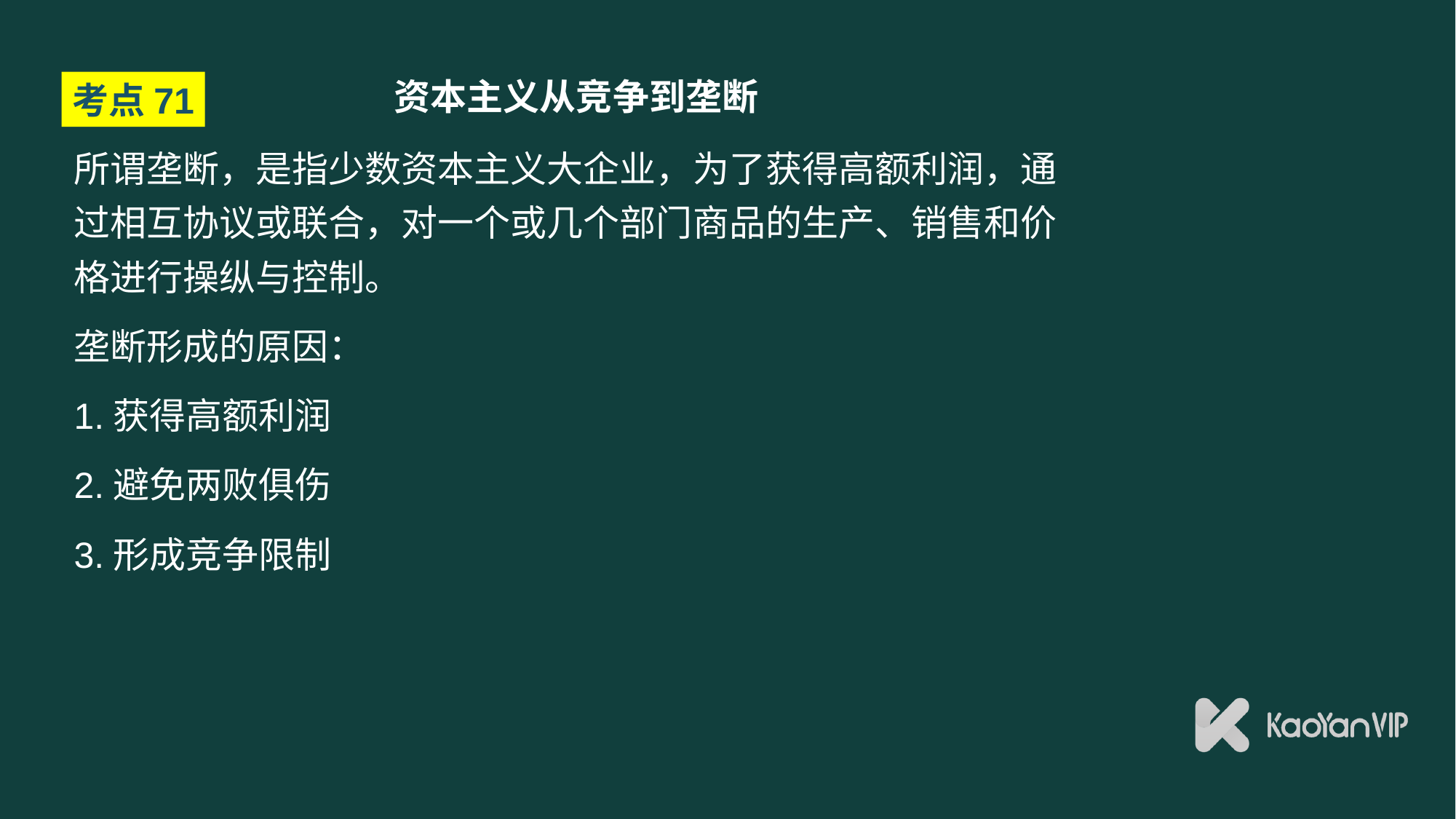

# 资本主义从竞争到垄断
考点71
所谓垄断，是指少数资本主义大企业，为了获得高额利润，通过相互协议或联合，对一个或几个部门商品的生产、销售和价格进行操纵与控制。
垄断形成的原因：
1.获得高额利润
2.避免两败俱伤
3.形成竞争限制